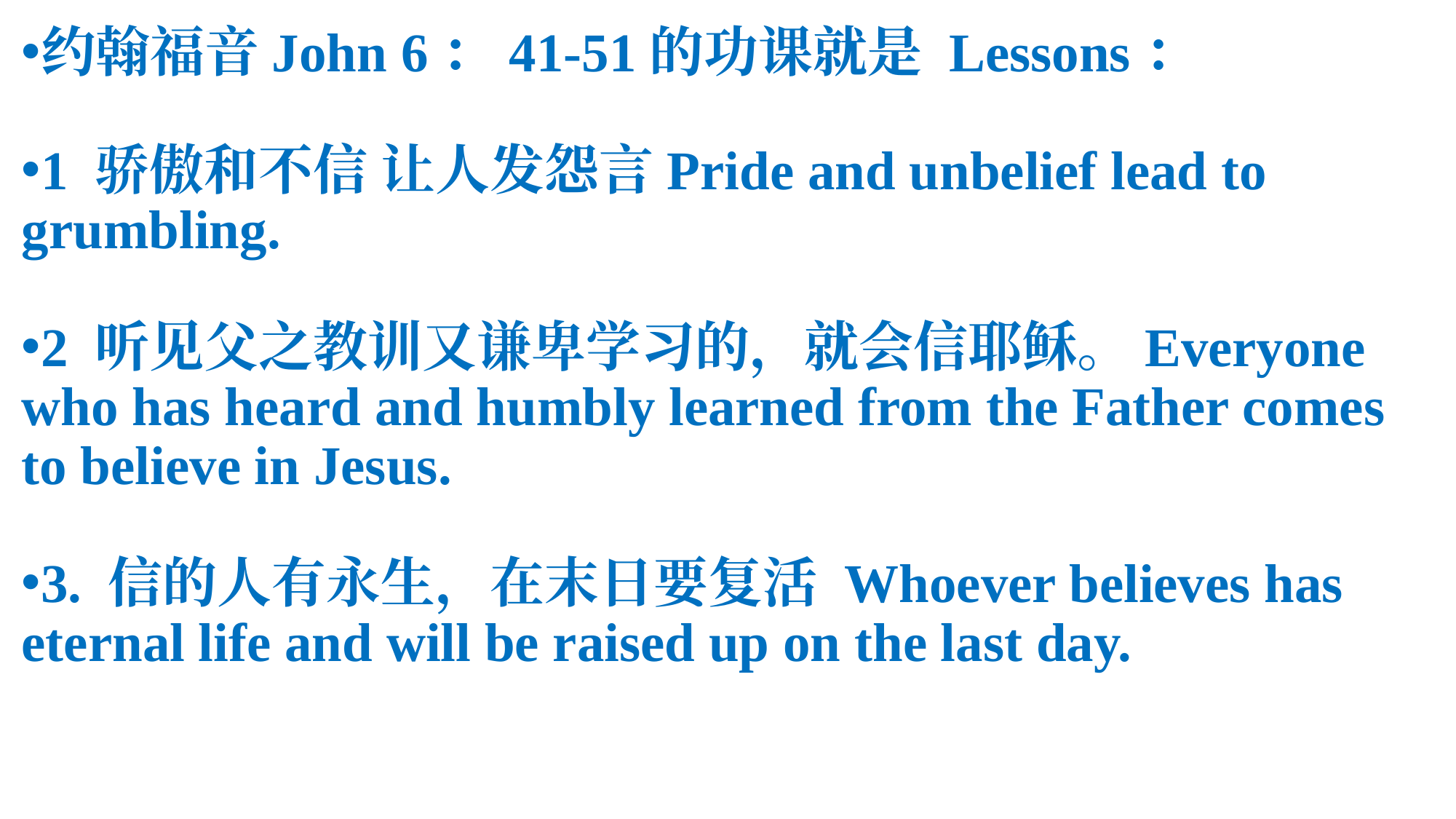

约翰福音John 6：41-51的功课就是 Lessons：

1 骄傲和不信 让人发怨言Pride and unbelief lead to grumbling.

2 听见父之教训又谦卑学习的，就会信耶稣。Everyone who has heard and humbly learned from the Father comes to believe in Jesus.

3. 信的人有永生，在末日要复活 Whoever believes has eternal life and will be raised up on the last day.